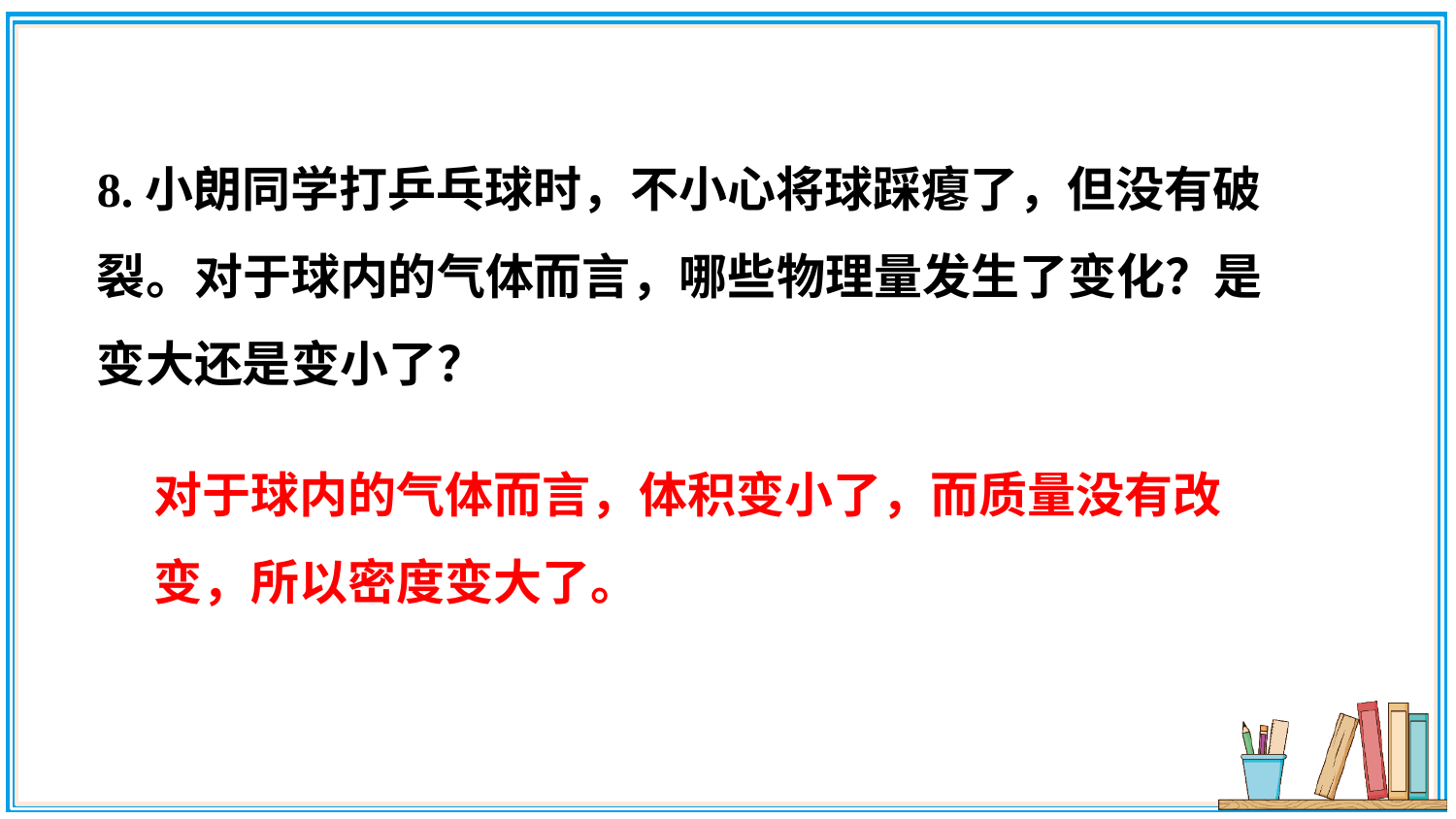

8.小朗同学打乒乓球时，不小心将球踩瘪了，但没有破裂。对于球内的气体而言，哪些物理量发生了变化？是变大还是变小了？
对于球内的气体而言，体积变小了，而质量没有改变，所以密度变大了。